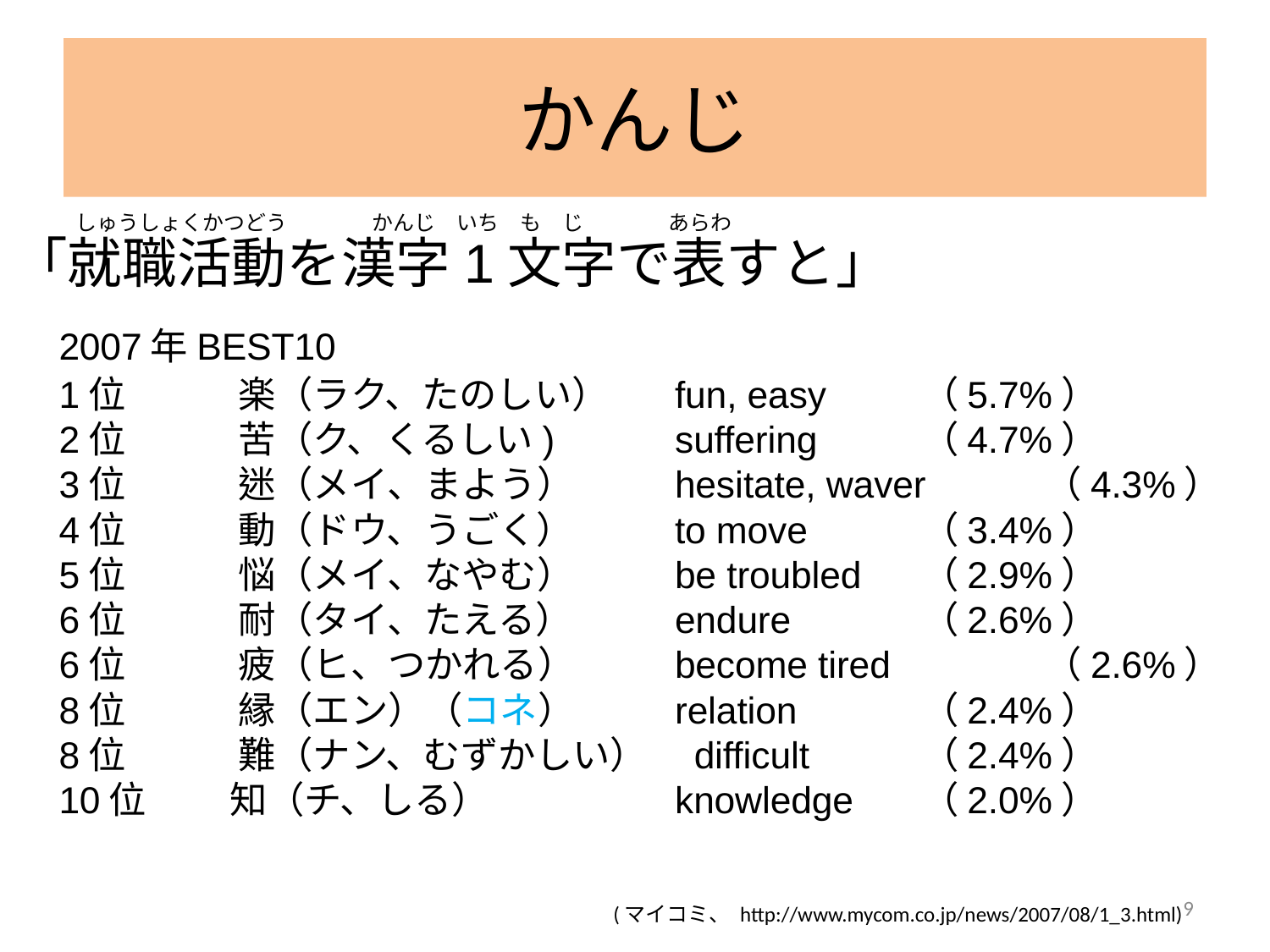

# かんじ
しゅうしょくかつどう　　　　かんじ　いち　も　じ　　　　あらわ
「就職活動を漢字1文字で表すと」
	2007年BEST10
1位　　　楽（ラク、たのしい）		fun, easy			（5.7%）
2位　　　苦（ク、くるしい)			suffering			（4.7%）
3位　　　迷（メイ、まよう）		hesitate, waver	（4.3%）
4位　　　動（ドウ、うごく）　		to move			（3.4%）
5位　　　悩（メイ、なやむ）　		be troubled　		（2.9%）
6位　　　耐（タイ、たえる）　		endure	　		（2.6%）
6位　　　疲（ヒ、つかれる）　		become tired　	（2.6%）
8位　　　縁（エン）（コネ）		relation　			（2.4%）
8位　　　難（ナン、むずかしい）　difficult　			（2.4%）
10位　　 知（チ、しる）　　 		knowledge		（2.0%）
9
(マイコミ、 http://www.mycom.co.jp/news/2007/08/1_3.html)